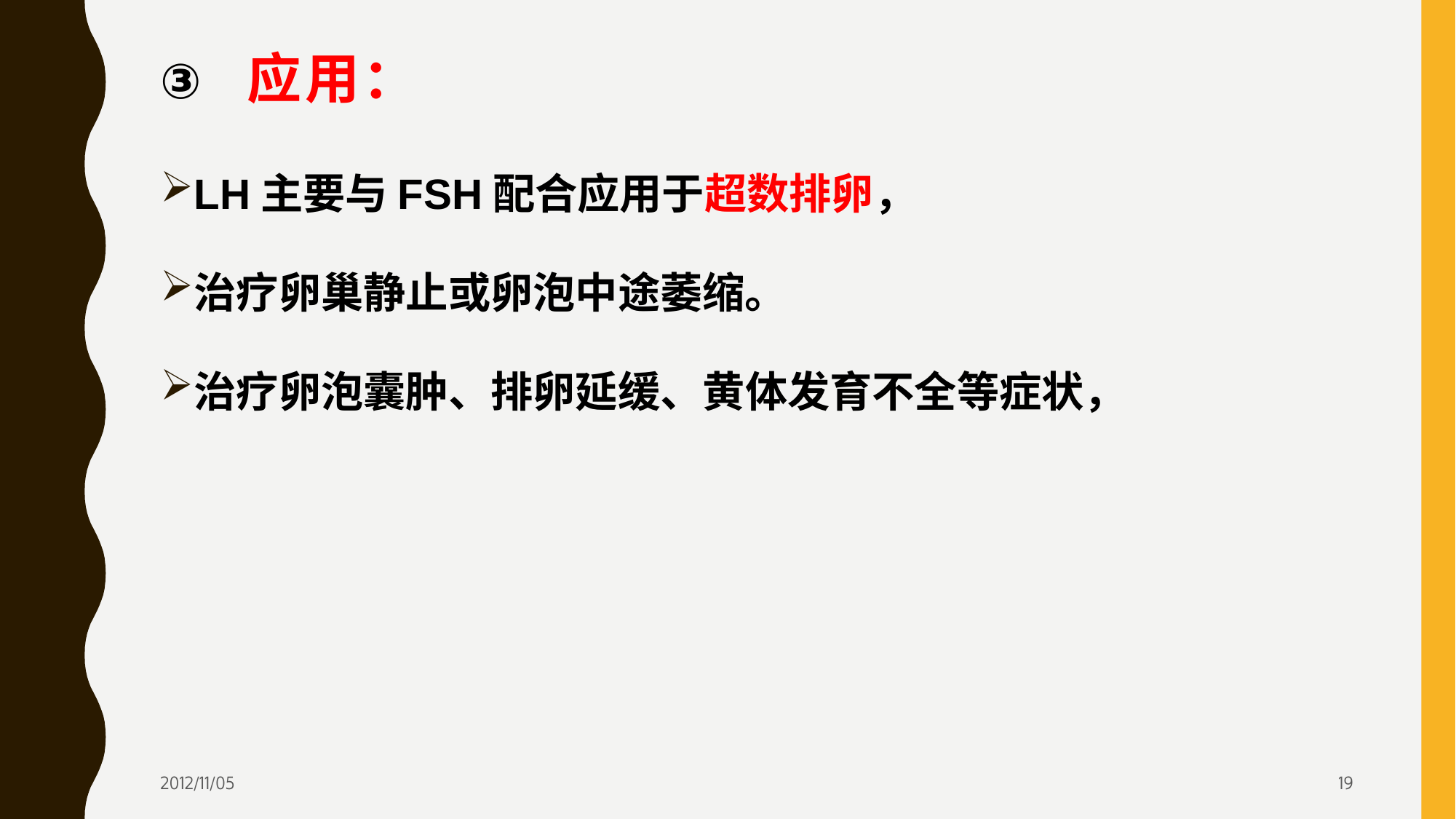

# 应用：
LH主要与FSH配合应用于超数排卵，
治疗卵巢静止或卵泡中途萎缩。
治疗卵泡囊肿、排卵延缓、黄体发育不全等症状，
2012/11/05
19